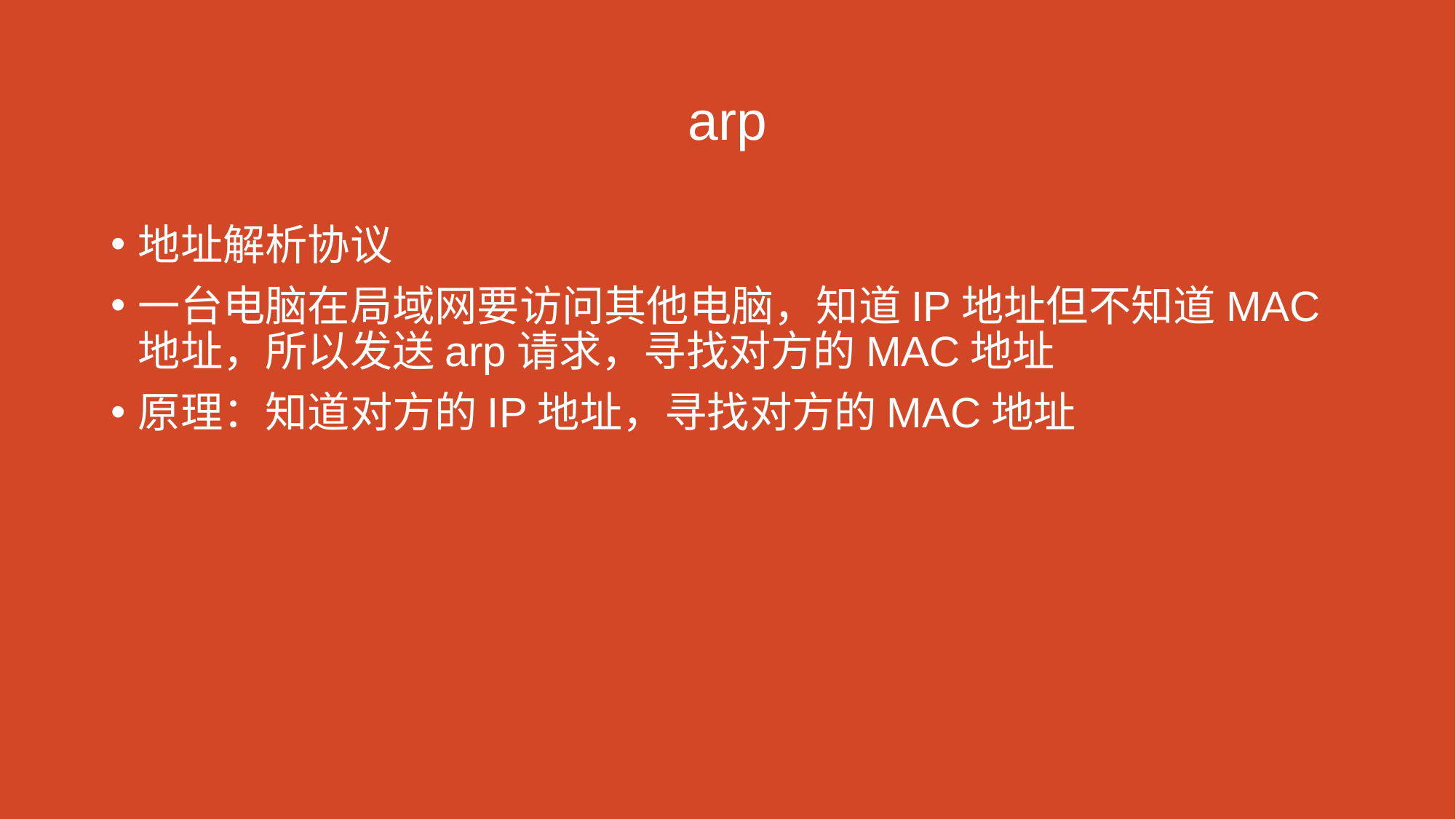

# arp
地址解析协议
一台电脑在局域网要访问其他电脑，知道IP地址但不知道MAC地址，所以发送arp请求，寻找对方的MAC地址
原理：知道对方的IP地址，寻找对方的MAC地址